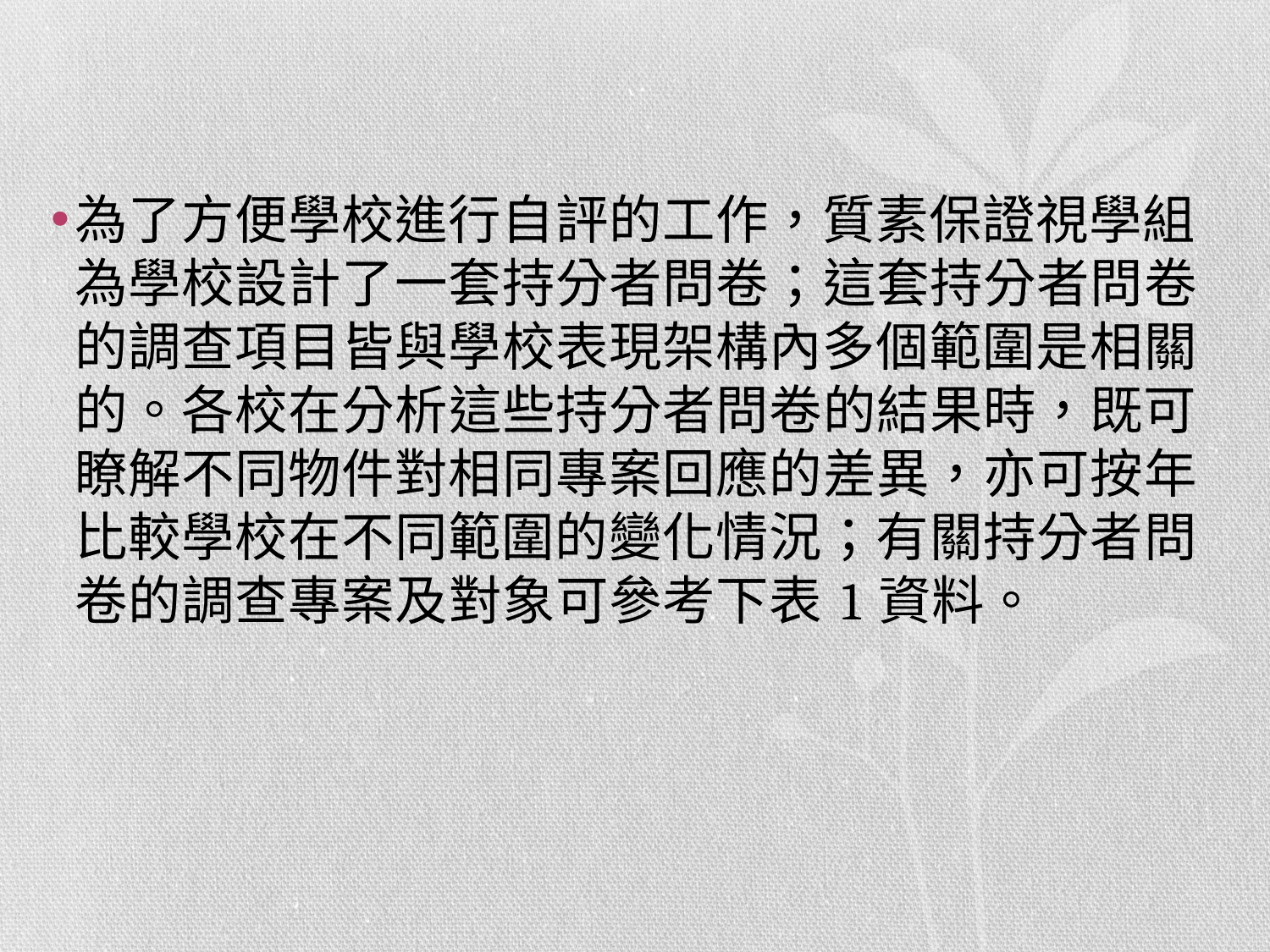

#
為了方便學校進行自評的工作，質素保證視學組為學校設計了一套持分者問卷；這套持分者問卷的調查項目皆與學校表現架構內多個範圍是相關的。各校在分析這些持分者問卷的結果時，既可瞭解不同物件對相同專案回應的差異，亦可按年比較學校在不同範圍的變化情況；有關持分者問卷的調查專案及對象可參考下表1資料。